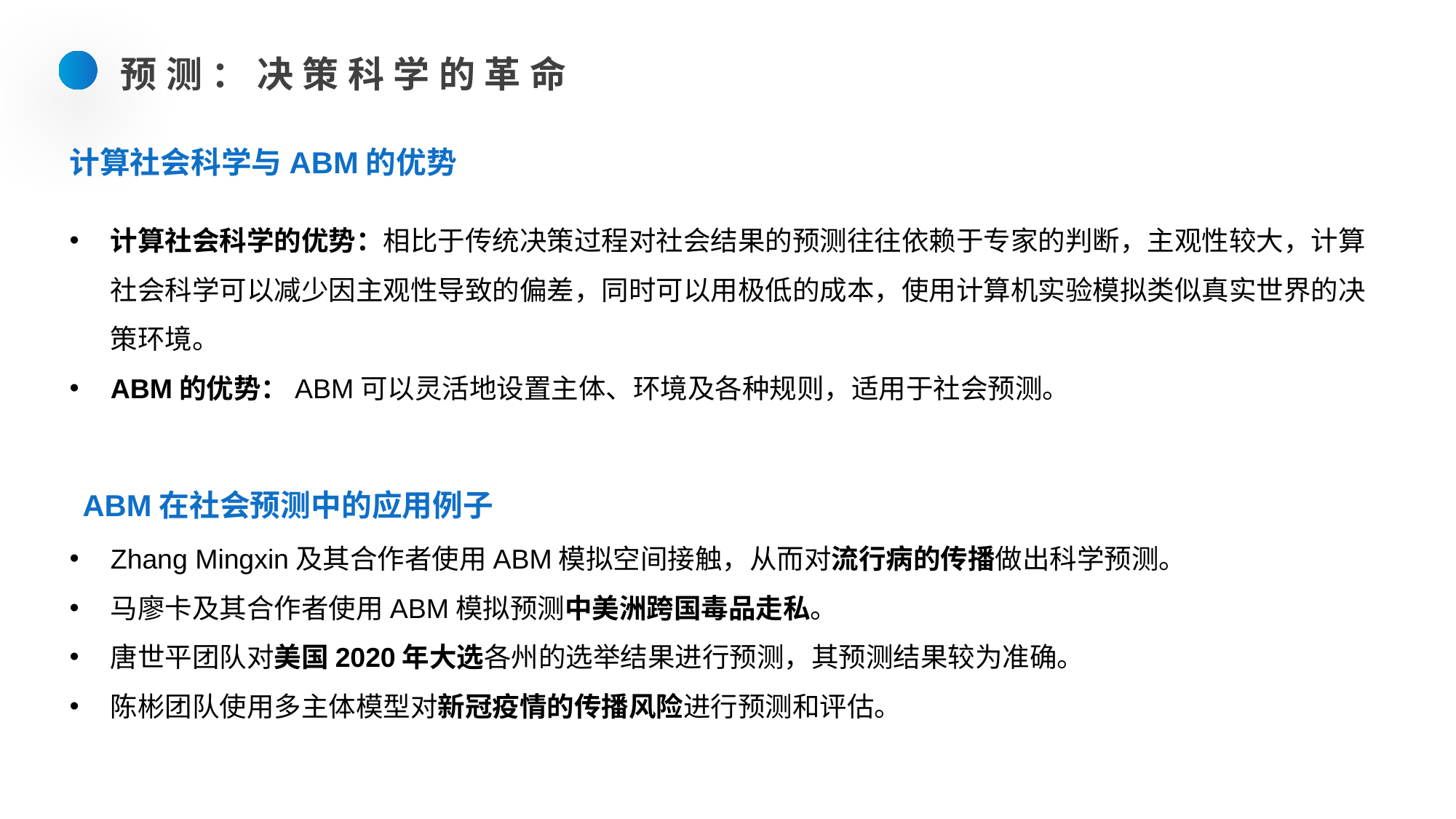

预测：决策科学的革命

计算社会科学与ABM的优势
计算社会科学的优势：相比于传统决策过程对社会结果的预测往往依赖于专家的判断，主观性较大，计算社会科学可以减少因主观性导致的偏差，同时可以用极低的成本，使用计算机实验模拟类似真实世界的决策环境。
ABM的优势：ABM可以灵活地设置主体、环境及各种规则，适用于社会预测。

ABM在社会预测中的应用例子
Zhang Mingxin及其合作者使用ABM模拟空间接触，从而对流行病的传播做出科学预测。
马廖卡及其合作者使用ABM模拟预测中美洲跨国毒品走私。
唐世平团队对美国2020年大选各州的选举结果进行预测，其预测结果较为准确。
陈彬团队使用多主体模型对新冠疫情的传播风险进行预测和评估。
Learn More